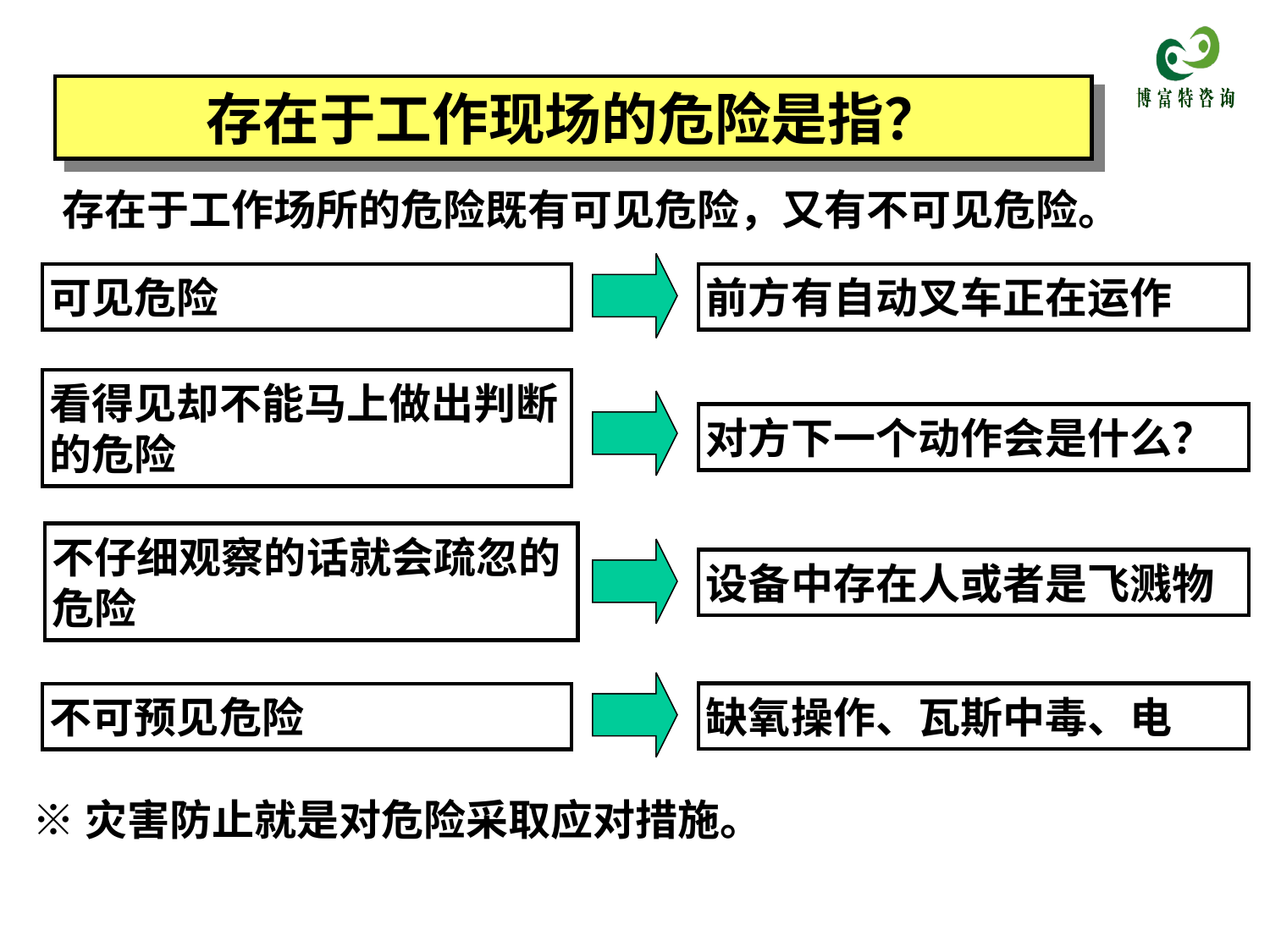

存在于工作现场的危险是指？
存在于工作场所的危险既有可见危险，又有不可见危险。

可见危险
前方有自动叉车正在运作
看得见却不能马上做出判断的危险

对方下一个动作会是什么？
不仔细观察的话就会疏忽的危险

设备中存在人或者是飞溅物

缺氧操作、瓦斯中毒、电
不可预见危险
※灾害防止就是对危险采取应对措施。